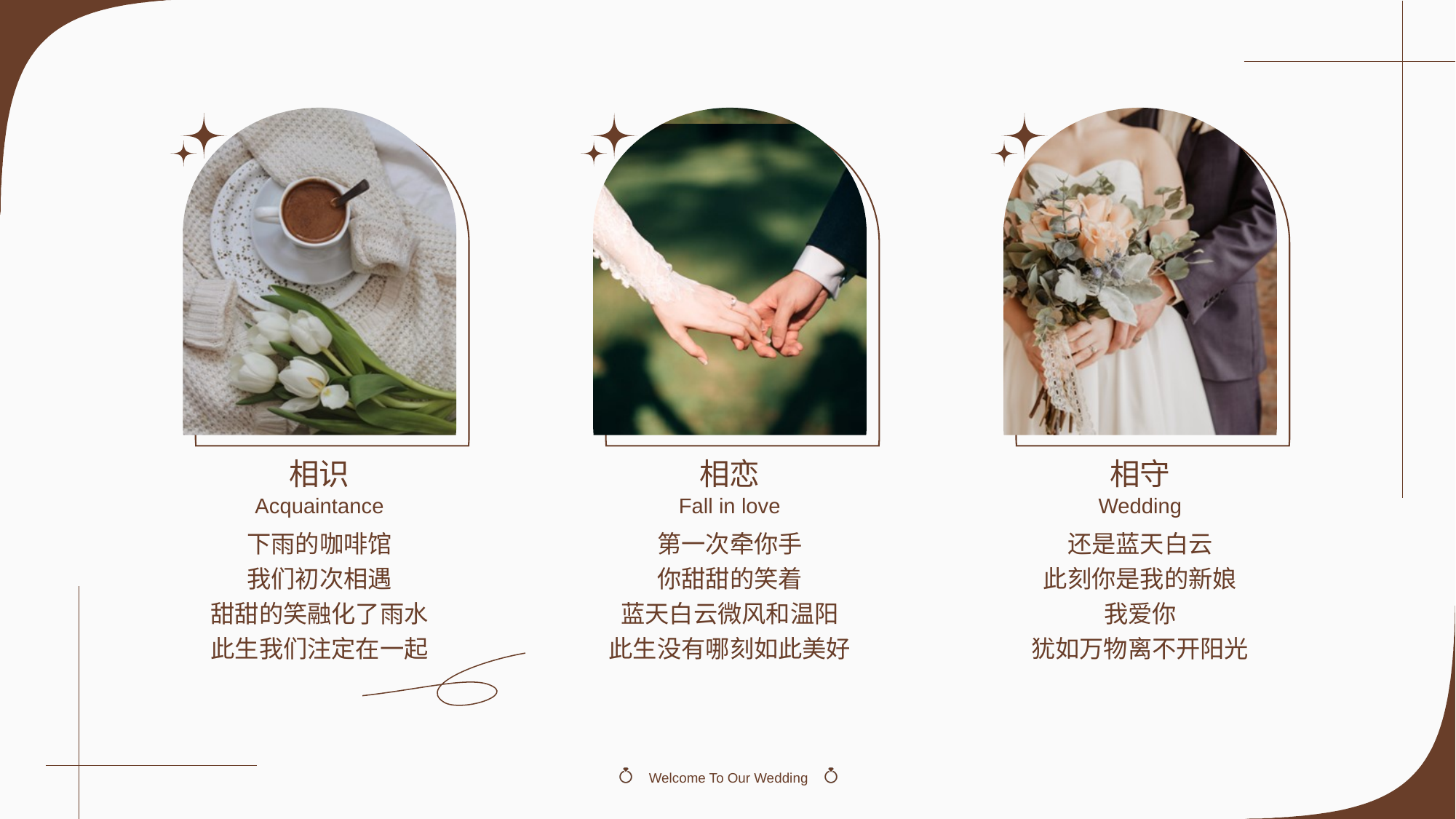

相识
相恋
相守
Acquaintance
Fall in love
Wedding
下雨的咖啡馆
我们初次相遇
甜甜的笑融化了雨水
此生我们注定在一起
第一次牵你手
你甜甜的笑着
蓝天白云微风和温阳
此生没有哪刻如此美好
还是蓝天白云
此刻你是我的新娘
我爱你
犹如万物离不开阳光